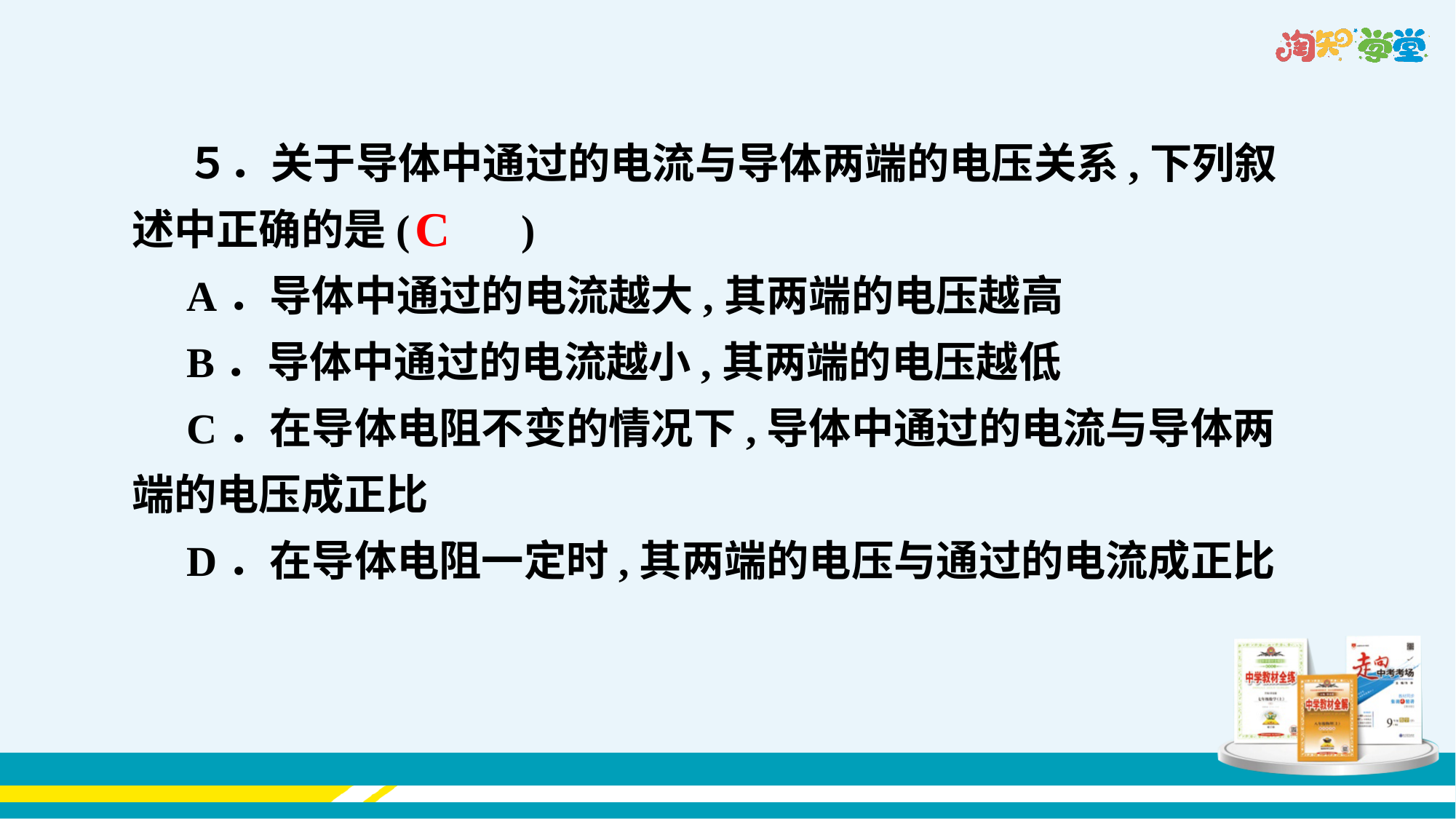

５．关于导体中通过的电流与导体两端的电压关系,下列叙述中正确的是(　     )
A．导体中通过的电流越大,其两端的电压越高
B．导体中通过的电流越小,其两端的电压越低
C．在导体电阻不变的情况下,导体中通过的电流与导体两端的电压成正比
D．在导体电阻一定时,其两端的电压与通过的电流成正比
C